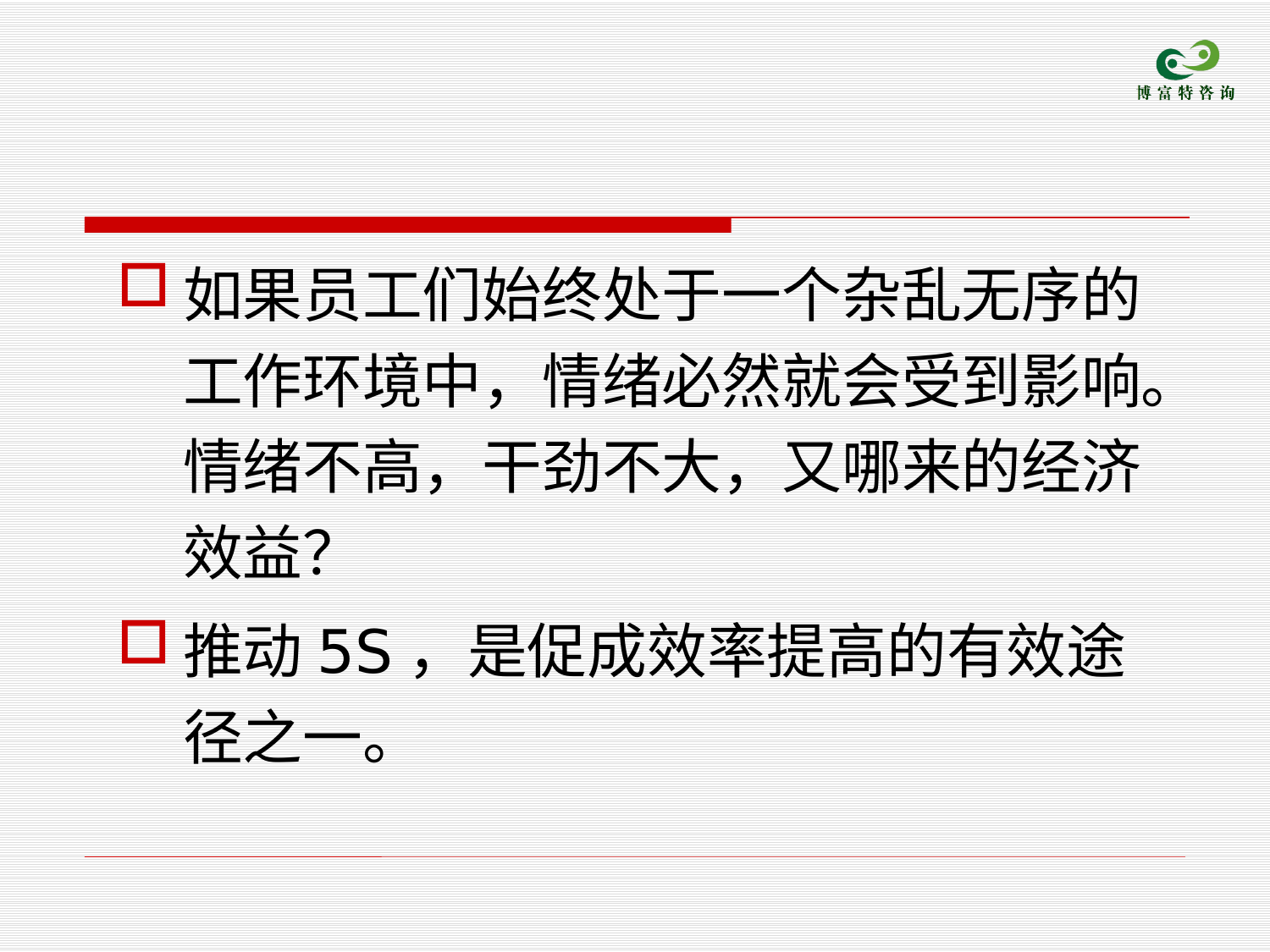

如果员工们始终处于一个杂乱无序的工作环境中，情绪必然就会受到影响。情绪不高，干劲不大，又哪来的经济效益？
推动5S，是促成效率提高的有效途径之一。
43